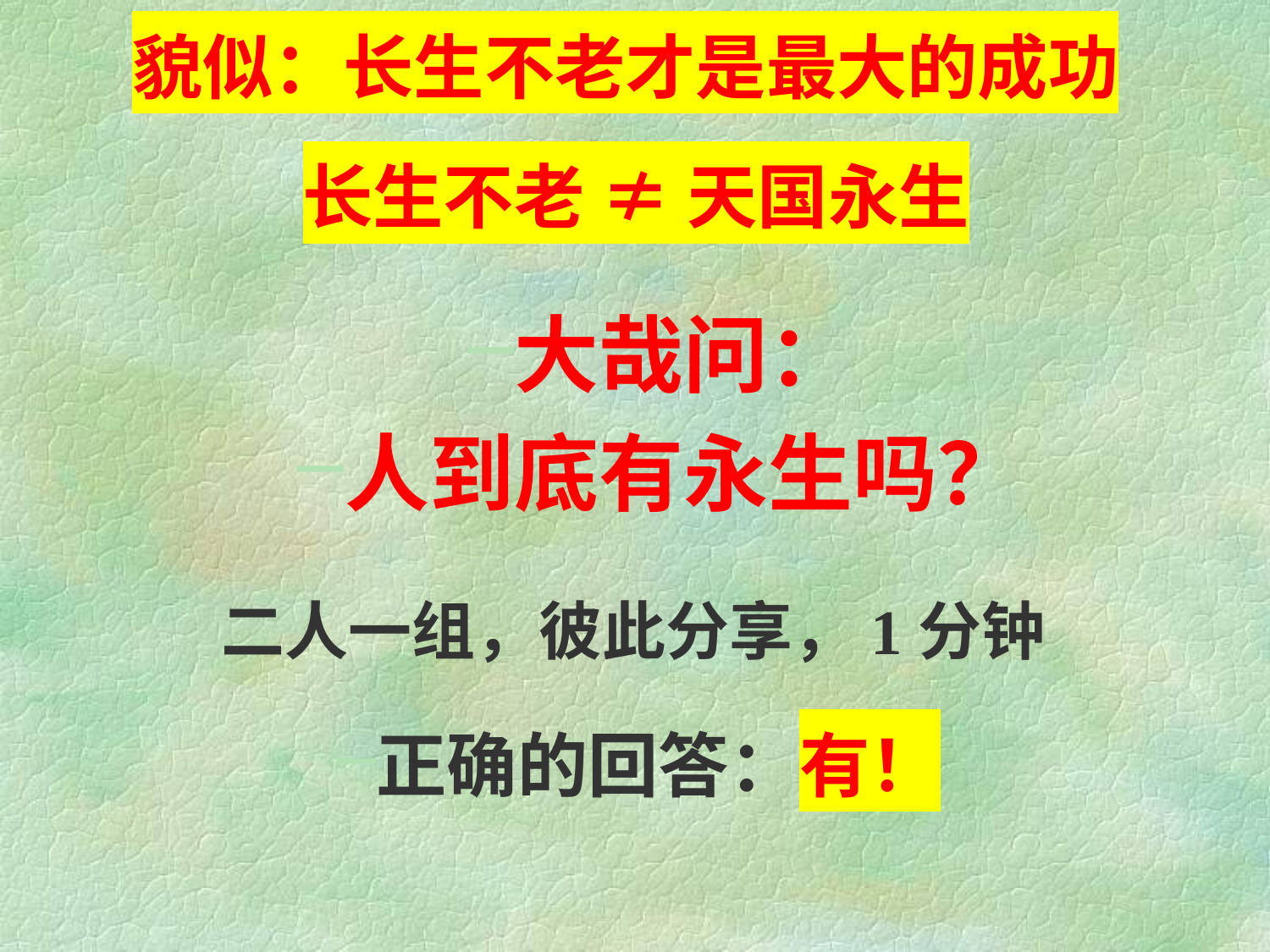

貌似：长生不老才是最大的成功
长生不老 ≠ 天国永生
大哉问：
人到底有永生吗？
二人一组，彼此分享，1分钟
正确的回答：有！